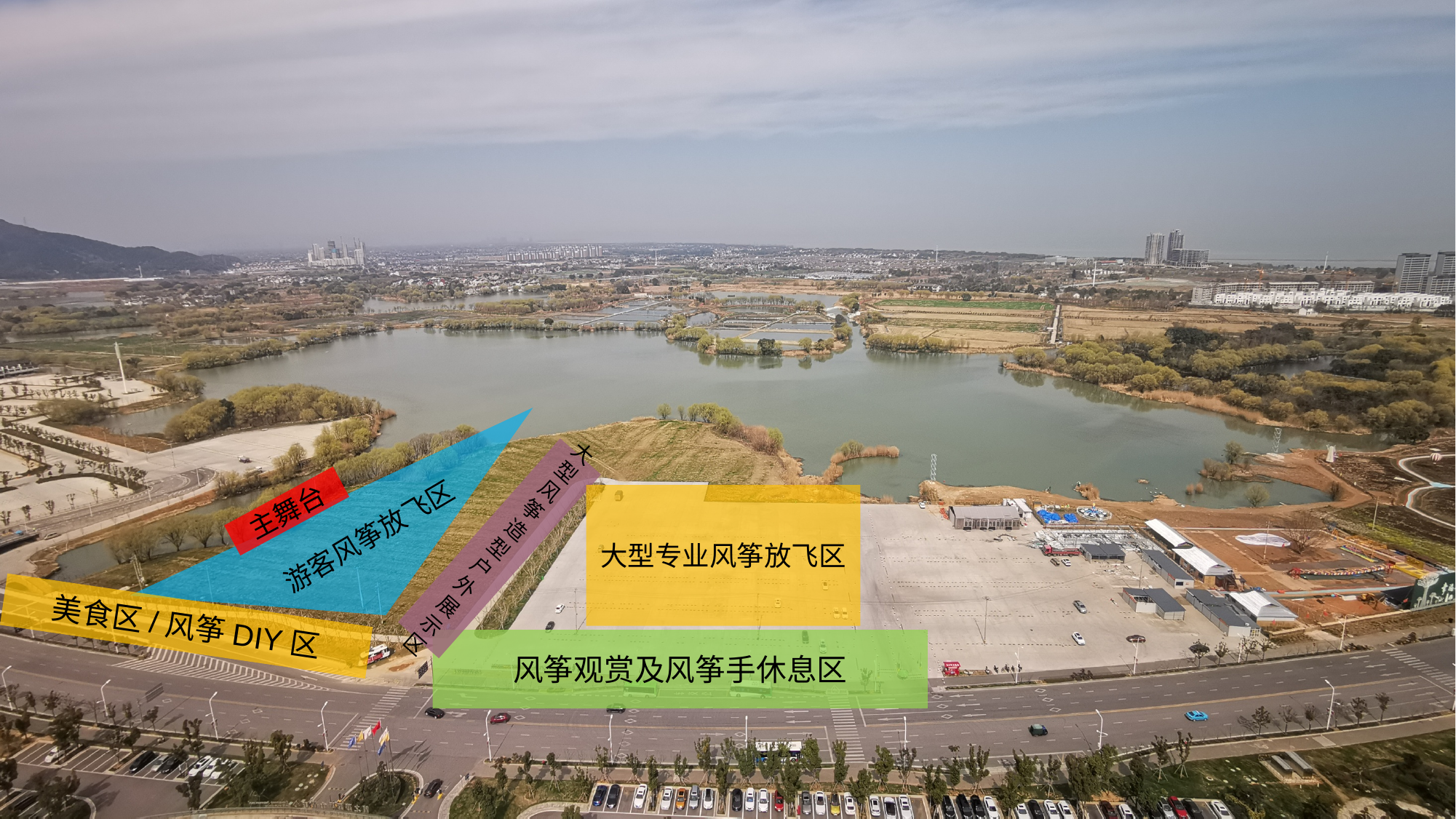

大型风筝造型户外展示区
游客风筝放飞区
大型专业风筝放飞区
主舞台

美食区/风筝DIY区
风筝观赏及风筝手休息区